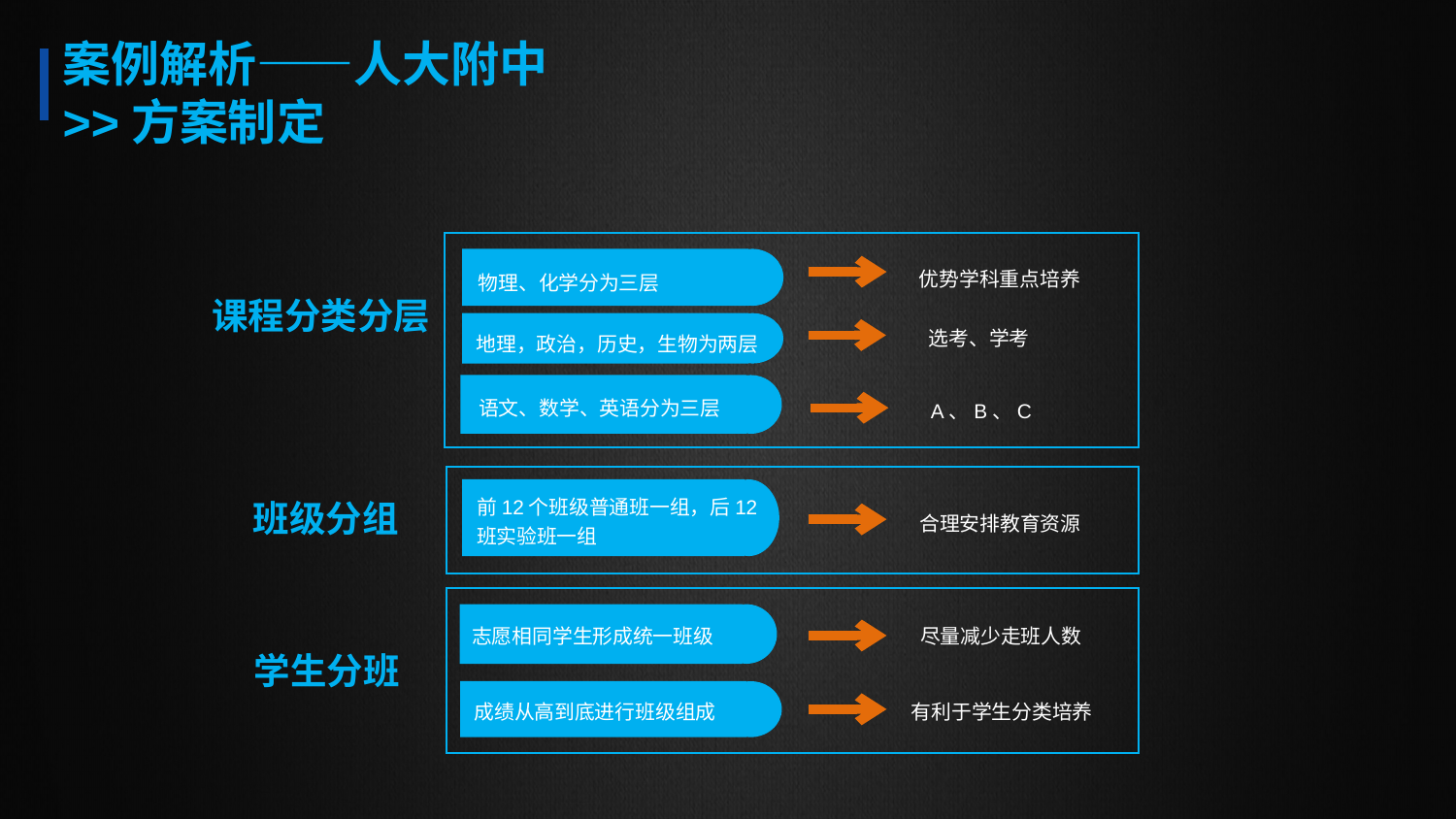

案例解析——人大附中
>>方案制定

优势学科重点培养
物理、化学分为三层
课程分类分层

选考、学考
地理，政治，历史，生物为两层

语文、数学、英语分为三层
A、B、C

前12个班级普通班一组，后12班实验班一组
班级分组
合理安排教育资源

志愿相同学生形成统一班级
尽量减少走班人数
学生分班

成绩从高到底进行班级组成
有利于学生分类培养